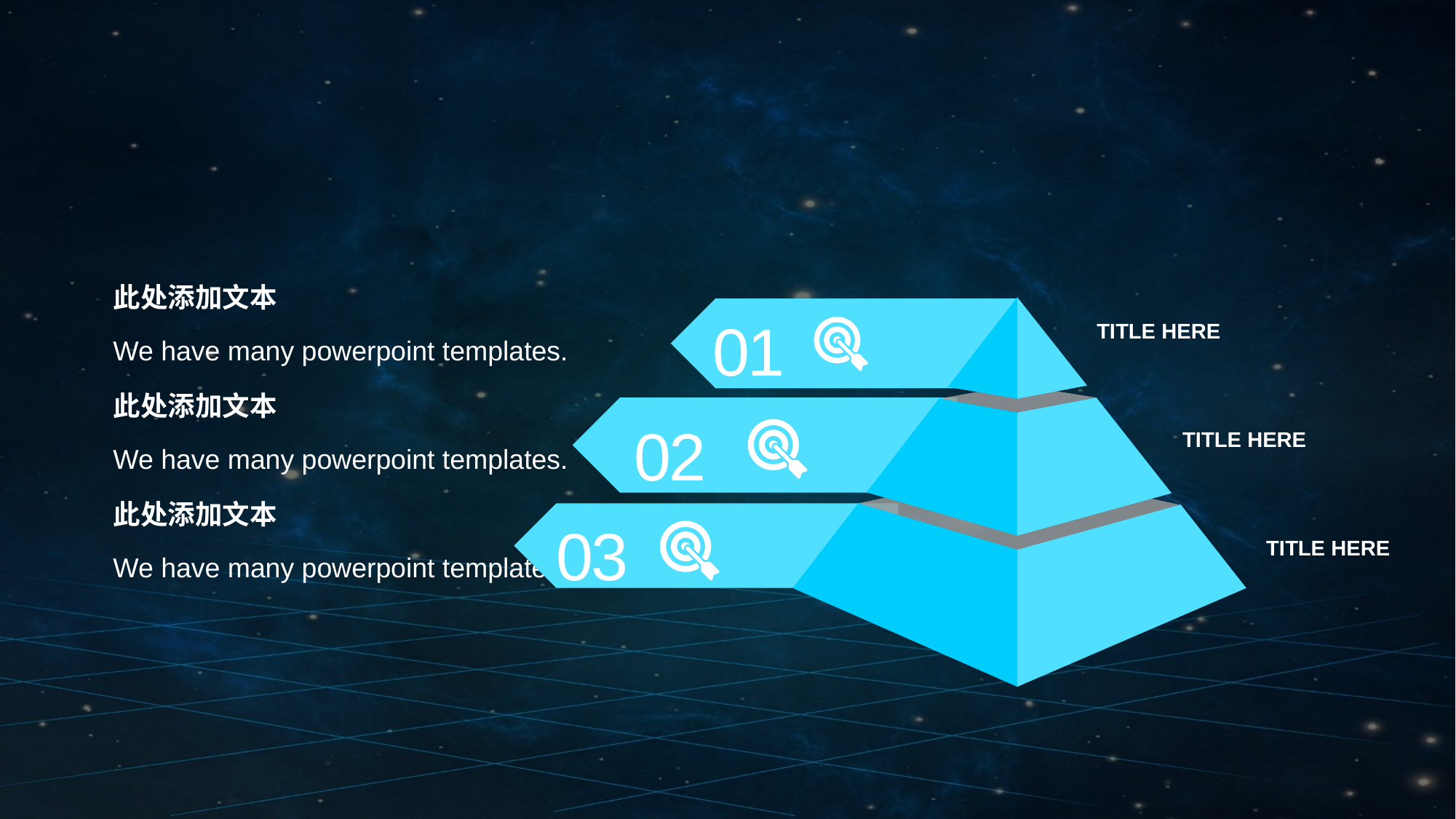

此处添加文本
TITLE HERE
We have many powerpoint templates.
此处添加文本
TITLE HERE
We have many powerpoint templates.
此处添加文本
TITLE HERE
We have many powerpoint templates.
01

02

03